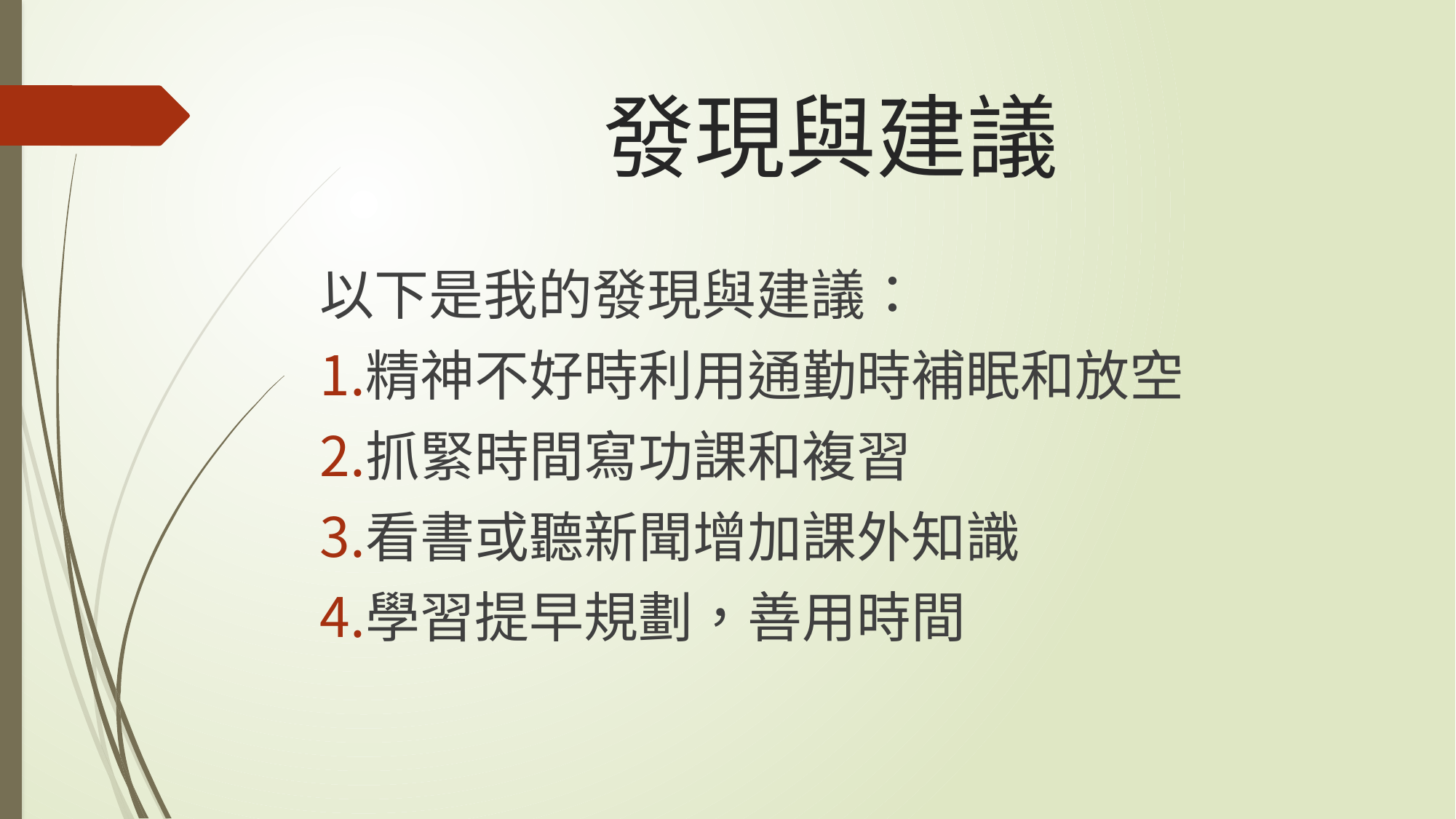

# 發現與建議
以下是我的發現與建議：
精神不好時利用通勤時補眠和放空
抓緊時間寫功課和複習
看書或聽新聞增加課外知識
學習提早規劃，善用時間